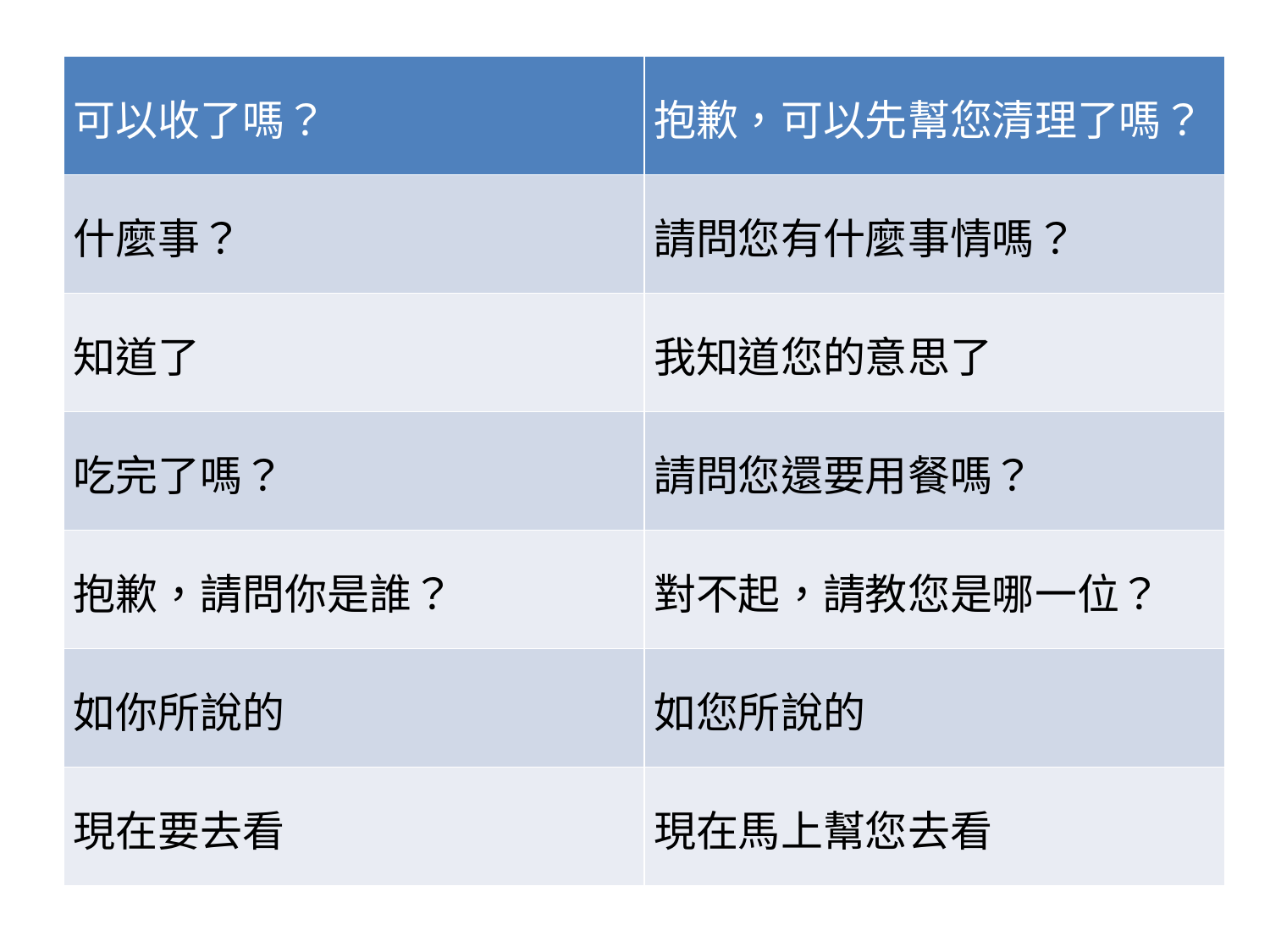

| 可以收了嗎？ | 抱歉，可以先幫您清理了嗎？ |
| --- | --- |
| 什麼事？ | 請問您有什麼事情嗎？ |
| 知道了 | 我知道您的意思了 |
| 吃完了嗎？ | 請問您還要用餐嗎？ |
| 抱歉，請問你是誰？ | 對不起，請教您是哪一位？ |
| 如你所說的 | 如您所說的 |
| 現在要去看 | 現在馬上幫您去看 |